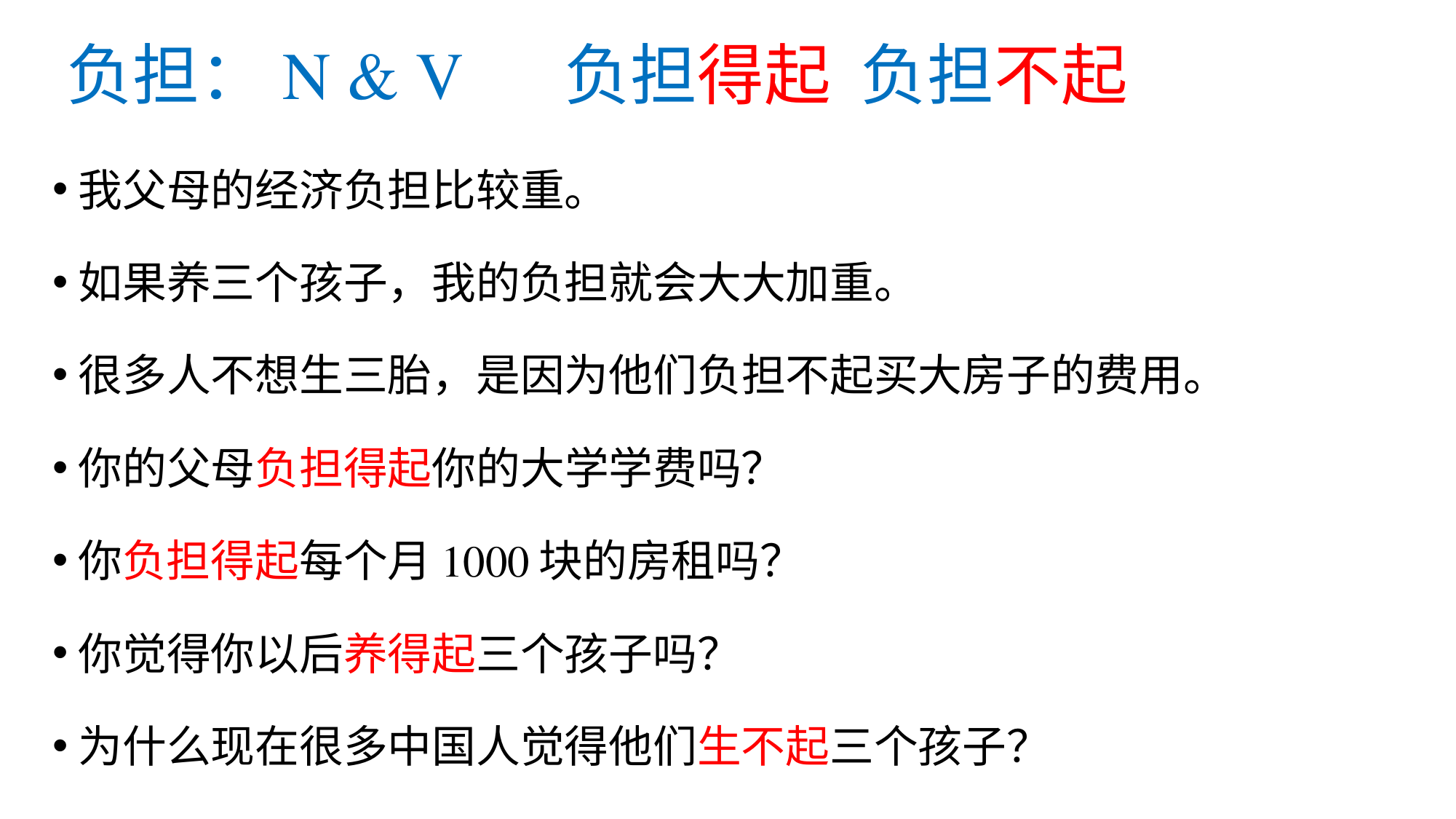

# 负担：N & V     负担得起  负担不起
我父母的经济负担比较重。
如果养三个孩子，我的负担就会大大加重。
很多人不想生三胎，是因为他们负担不起买大房子的费用。
你的父母负担得起你的大学学费吗？
你负担得起每个月1000块的房租吗？
你觉得你以后养得起三个孩子吗？
为什么现在很多中国人觉得他们生不起三个孩子？